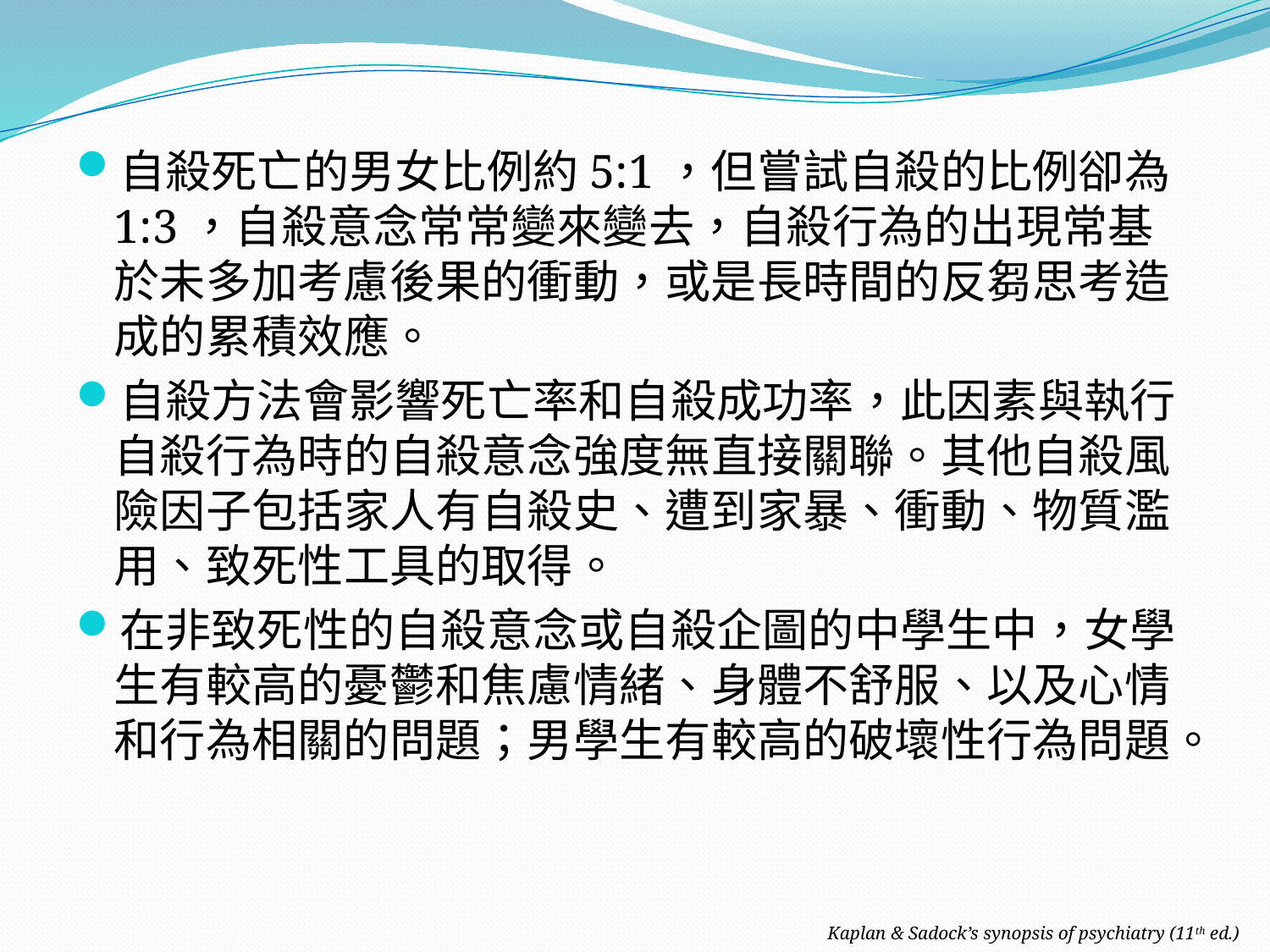

自殺死亡的男女比例約5:1，但嘗試自殺的比例卻為1:3，自殺意念常常變來變去，自殺行為的出現常基於未多加考慮後果的衝動，或是長時間的反芻思考造成的累積效應。
自殺方法會影響死亡率和自殺成功率，此因素與執行自殺行為時的自殺意念強度無直接關聯。其他自殺風險因子包括家人有自殺史、遭到家暴、衝動、物質濫用、致死性工具的取得。
在非致死性的自殺意念或自殺企圖的中學生中，女學生有較高的憂鬱和焦慮情緒、身體不舒服、以及心情和行為相關的問題；男學生有較高的破壞性行為問題。
Kaplan & Sadock’s synopsis of psychiatry (11th ed.)